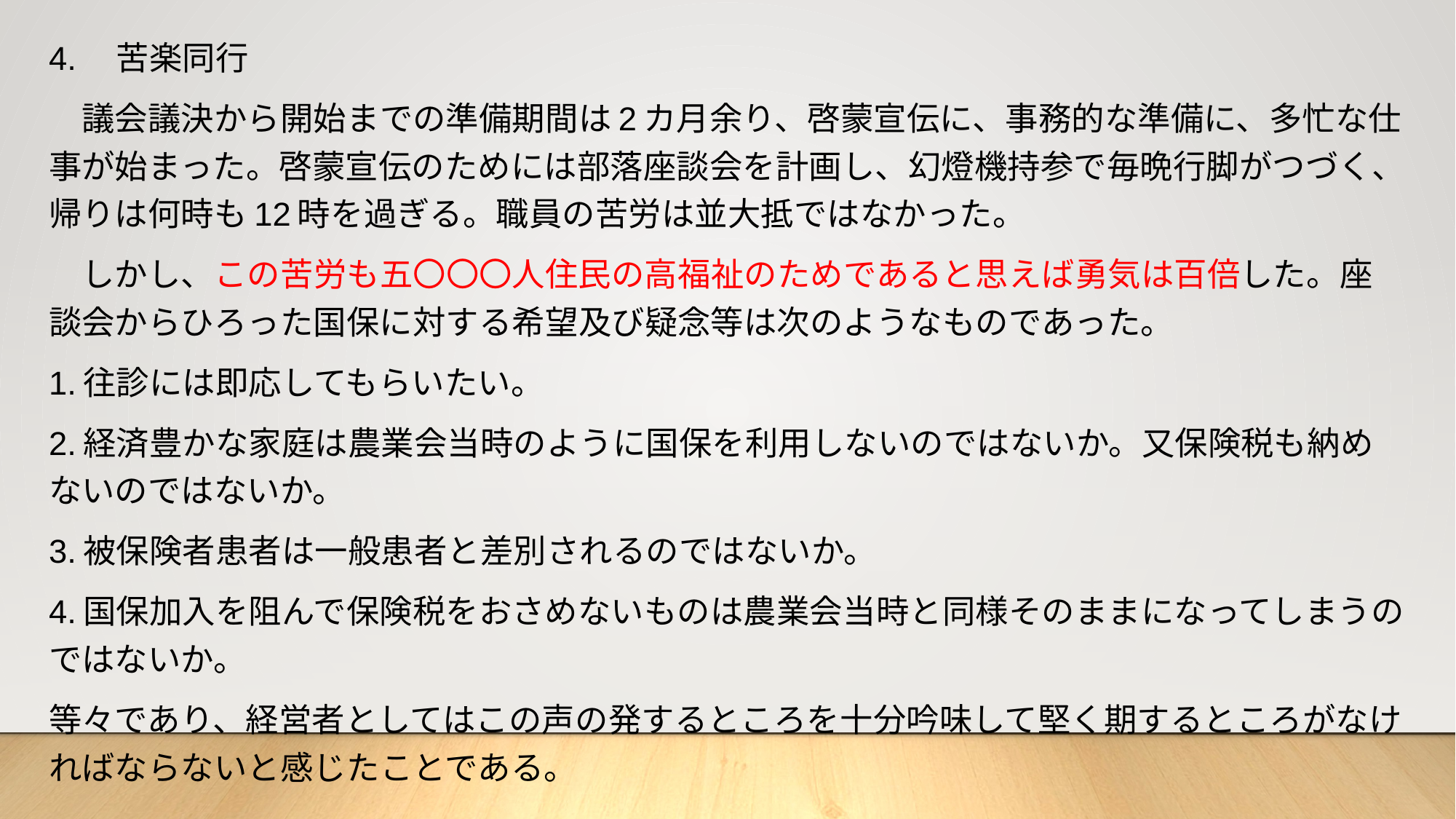

4.　苦楽同行
　議会議決から開始までの準備期間は2カ月余り、啓蒙宣伝に、事務的な準備に、多忙な仕事が始まった。啓蒙宣伝のためには部落座談会を計画し、幻燈機持参で毎晩行脚がつづく、帰りは何時も12時を過ぎる。職員の苦労は並大抵ではなかった。
　しかし、この苦労も五〇〇〇人住民の高福祉のためであると思えば勇気は百倍した。座談会からひろった国保に対する希望及び疑念等は次のようなものであった。
1.往診には即応してもらいたい。
2.経済豊かな家庭は農業会当時のように国保を利用しないのではないか。又保険税も納めないのではないか。
3.被保険者患者は一般患者と差別されるのではないか。
4.国保加入を阻んで保険税をおさめないものは農業会当時と同様そのままになってしまうのではないか。
等々であり、経営者としてはこの声の発するところを十分吟味して堅く期するところがなければならないと感じたことである。